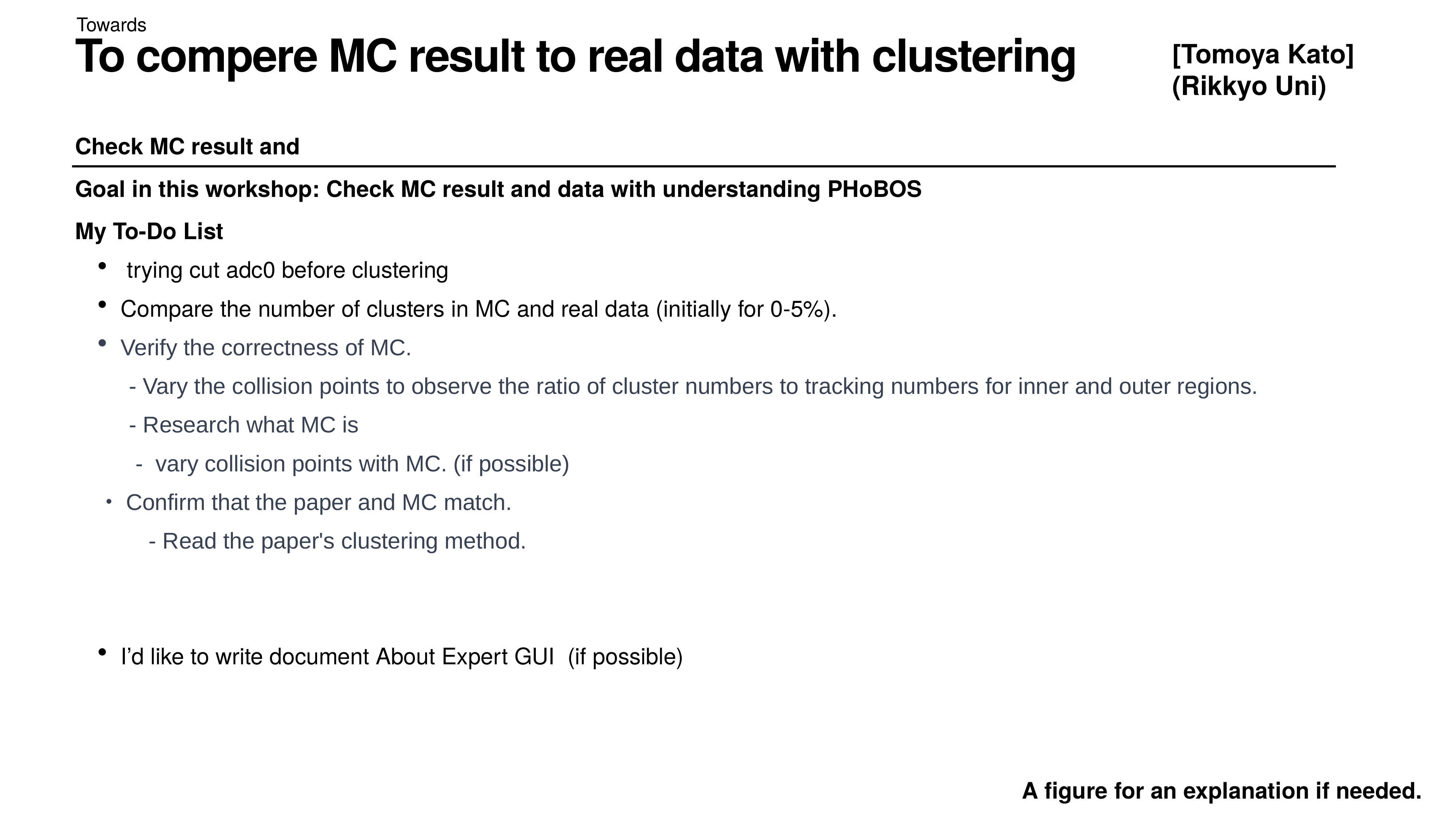

Towards
# To compere MC result to real data with clustering
[Tomoya Kato]
(Rikkyo Uni)
Check MC result and
Goal in this workshop: Check MC result and data with understanding PHoBOS
My To-Do List
 trying cut adc0 before clustering
Compare the number of clusters in MC and real data (initially for 0-5%).
Verify the correctness of MC.
     - Vary the collision points to observe the ratio of cluster numbers to tracking numbers for inner and outer regions.
     - Research what MC is
      -  vary collision points with MC. (if possible)
・Confirm that the paper and MC match.
　　- Read the paper's clustering method.

I’d like to write document About Expert GUI  (if possible)

A figure for an explanation if needed.